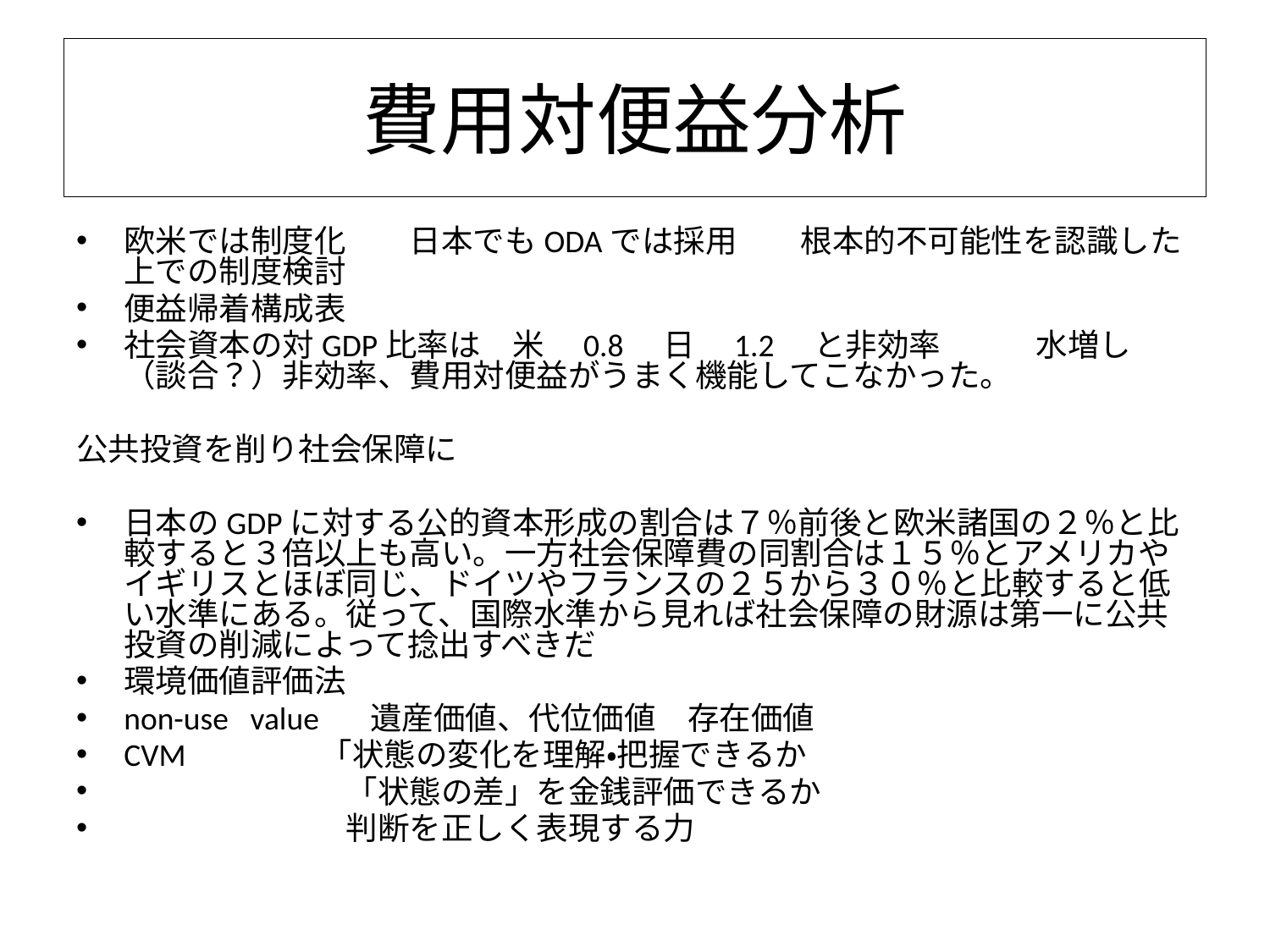

# 費用対便益分析
欧米では制度化　　日本でもODAでは採用　　根本的不可能性を認識した上での制度検討
便益帰着構成表
社会資本の対GDP比率は　米　0.8　日　1.2　と非効率　　　水増し（談合？）非効率、費用対便益がうまく機能してこなかった。

公共投資を削り社会保障に

日本のGDPに対する公的資本形成の割合は７％前後と欧米諸国の２％と比較すると３倍以上も高い。一方社会保障費の同割合は１５％とアメリカやイギリスとほぼ同じ、ドイツやフランスの２５から３０％と比較すると低い水準にある。従って、国際水準から見れば社会保障の財源は第一に公共投資の削減によって捻出すべきだ
環境価値評価法
non-use   value      遺産価値、代位価値　存在価値
CVM　　　　「状態の変化を理解・把握できるか
　　　　　　　「状態の差」を金銭評価できるか
　　　　　　　判断を正しく表現する力